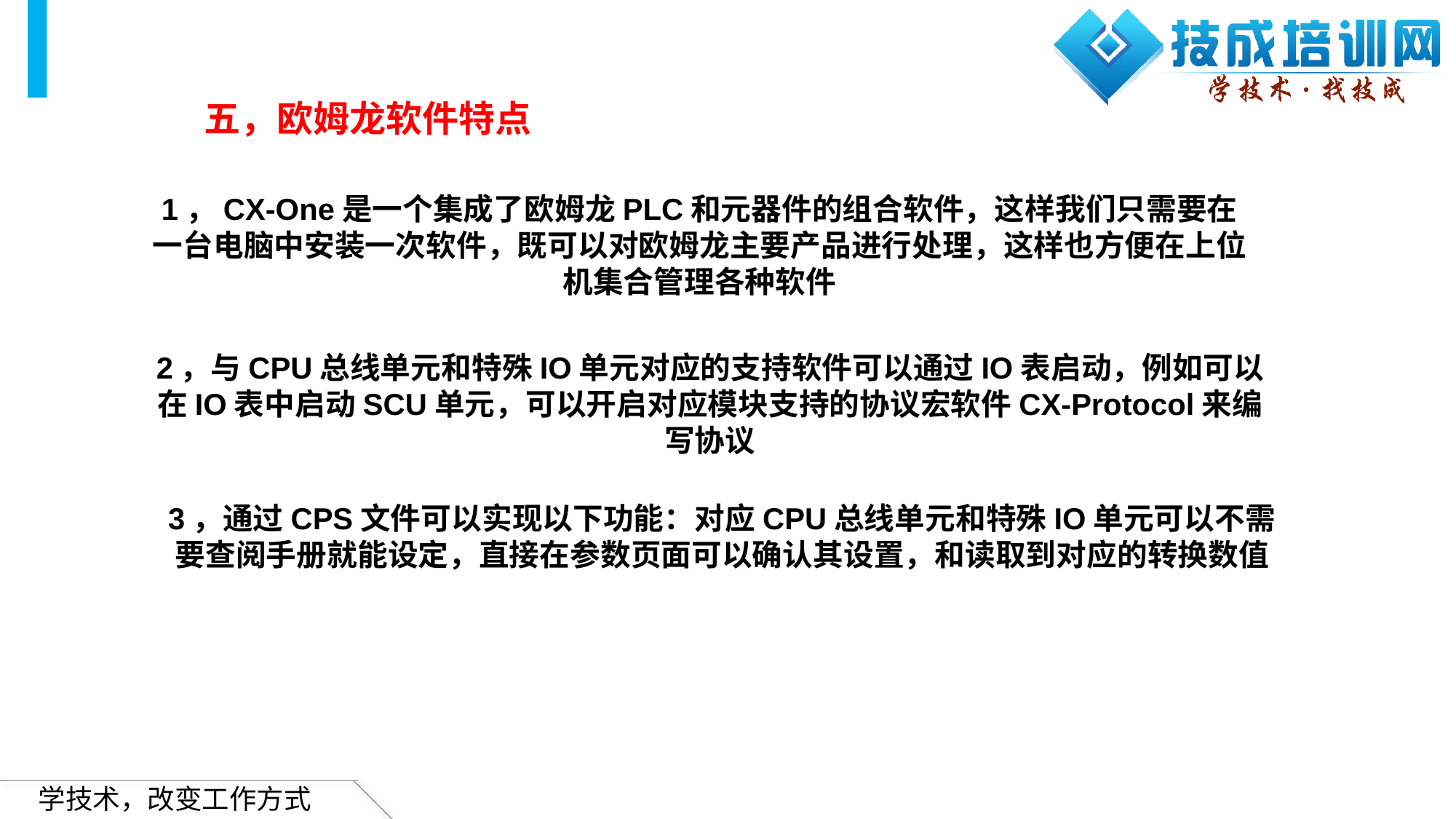

五，欧姆龙软件特点
1，CX-One是一个集成了欧姆龙PLC和元器件的组合软件，这样我们只需要在一台电脑中安装一次软件，既可以对欧姆龙主要产品进行处理，这样也方便在上位机集合管理各种软件
2，与CPU总线单元和特殊IO单元对应的支持软件可以通过IO表启动，例如可以在IO表中启动SCU单元，可以开启对应模块支持的协议宏软件CX-Protocol来编写协议
3，通过CPS文件可以实现以下功能：对应CPU总线单元和特殊IO单元可以不需要查阅手册就能设定，直接在参数页面可以确认其设置，和读取到对应的转换数值